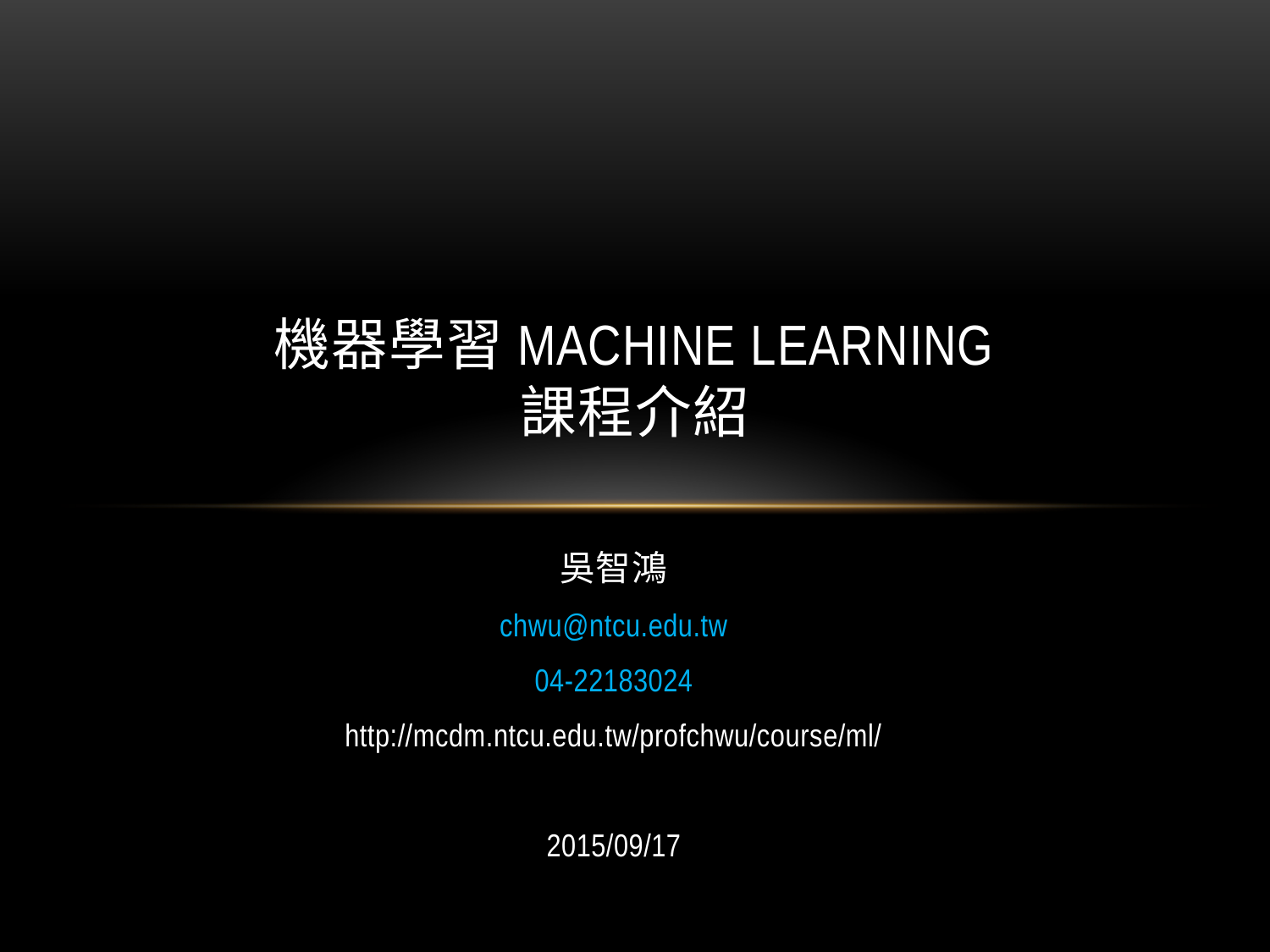

# 機器學習Machine Learning 課程介紹
吳智鴻
chwu@ntcu.edu.tw
04-22183024
http://mcdm.ntcu.edu.tw/profchwu/course/ml/

2015/09/17